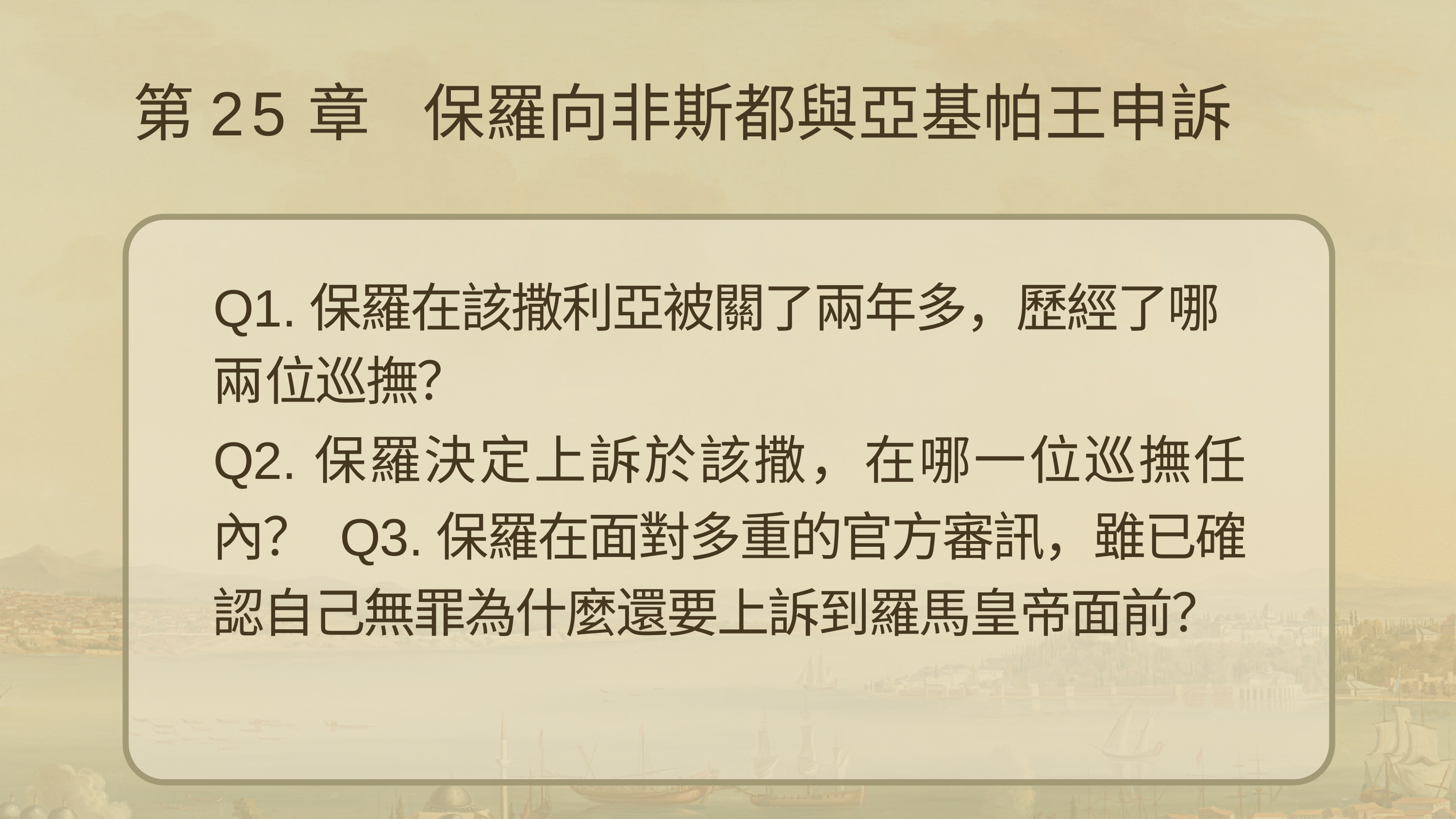

# 第25章	保羅向非斯都與亞基帕王申訴

Q1.保羅在該撒利亞被關了兩年多，歷經了哪兩位巡撫？
Q2.保羅決定上訴於該撒，在哪一位巡撫任內？ Q3.保羅在面對多重的官方審訊，雖已確認自己無罪為什麼還要上訴到羅馬皇帝面前？